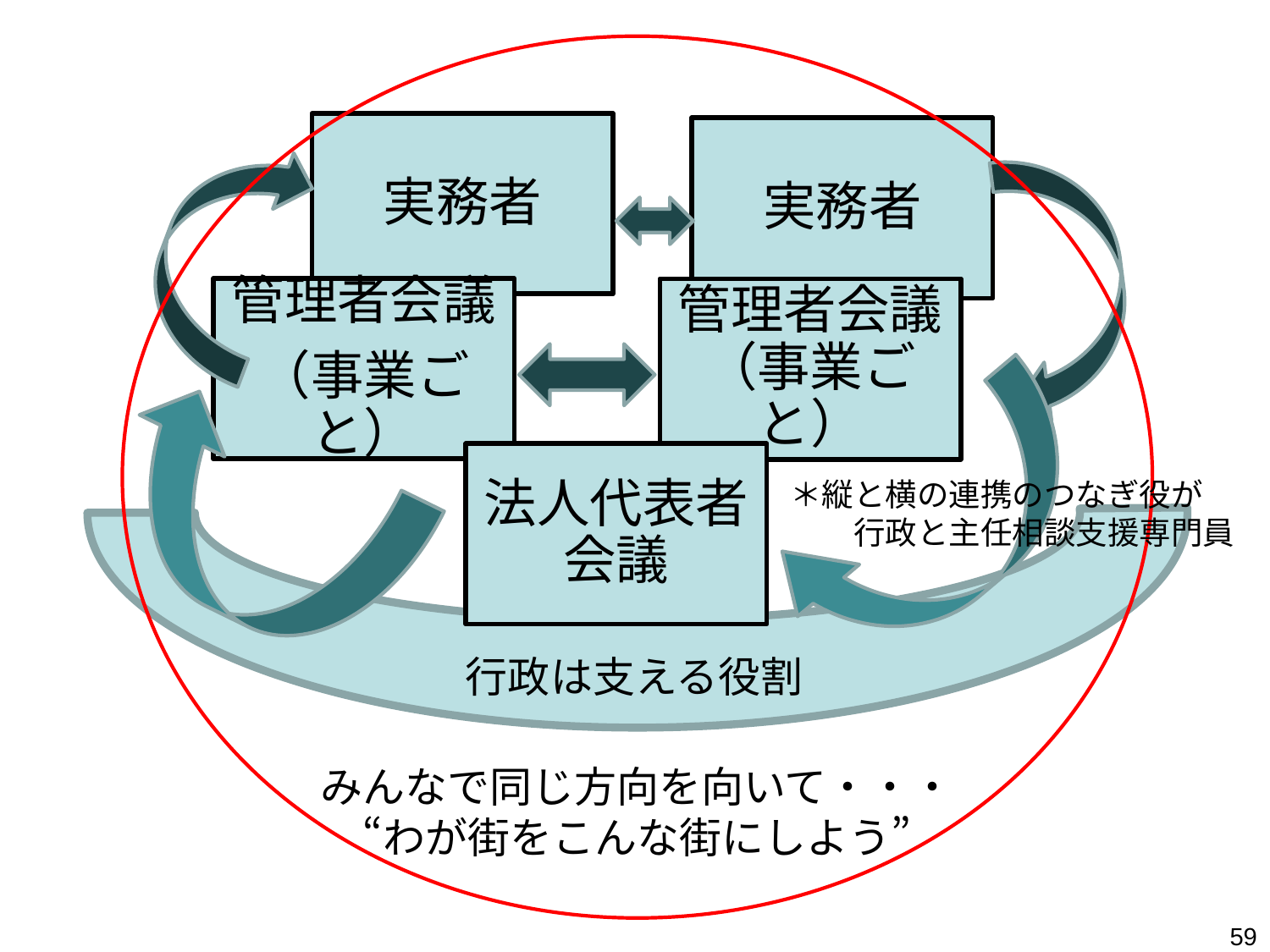

実務者
実務者
管理者会議（事業ごと）
管理者会議
（事業ごと）
法人代表者会議

＊縦と横の連携のつなぎ役が
　　行政と主任相談支援専門員
行政は支える役割
みんなで同じ方向を向いて・・・
　“わが街をこんな街にしよう”
59